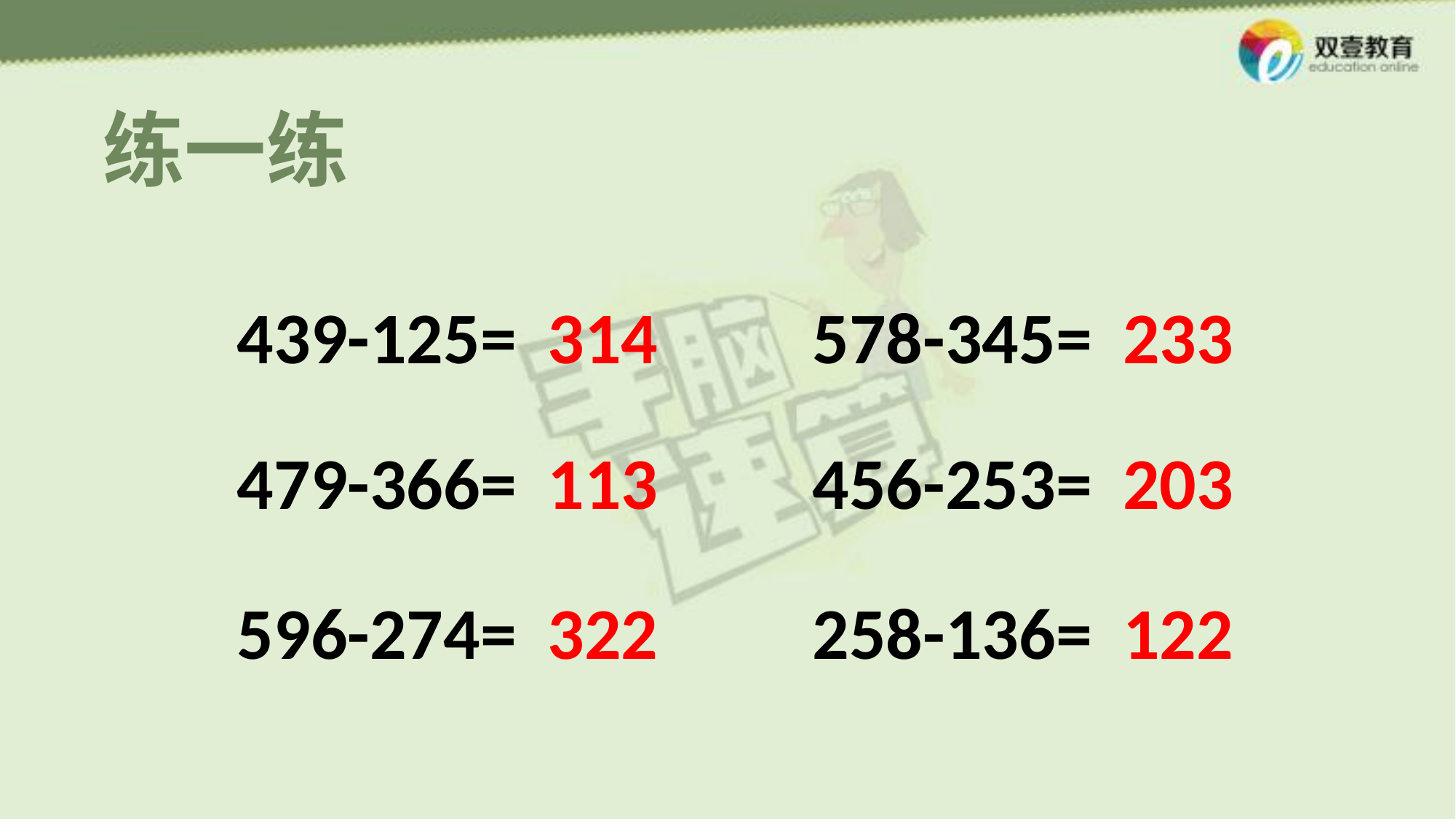

练一练
439-125=
314
578-345=
233
479-366=
113
456-253=
203
596-274=
322
258-136=
122